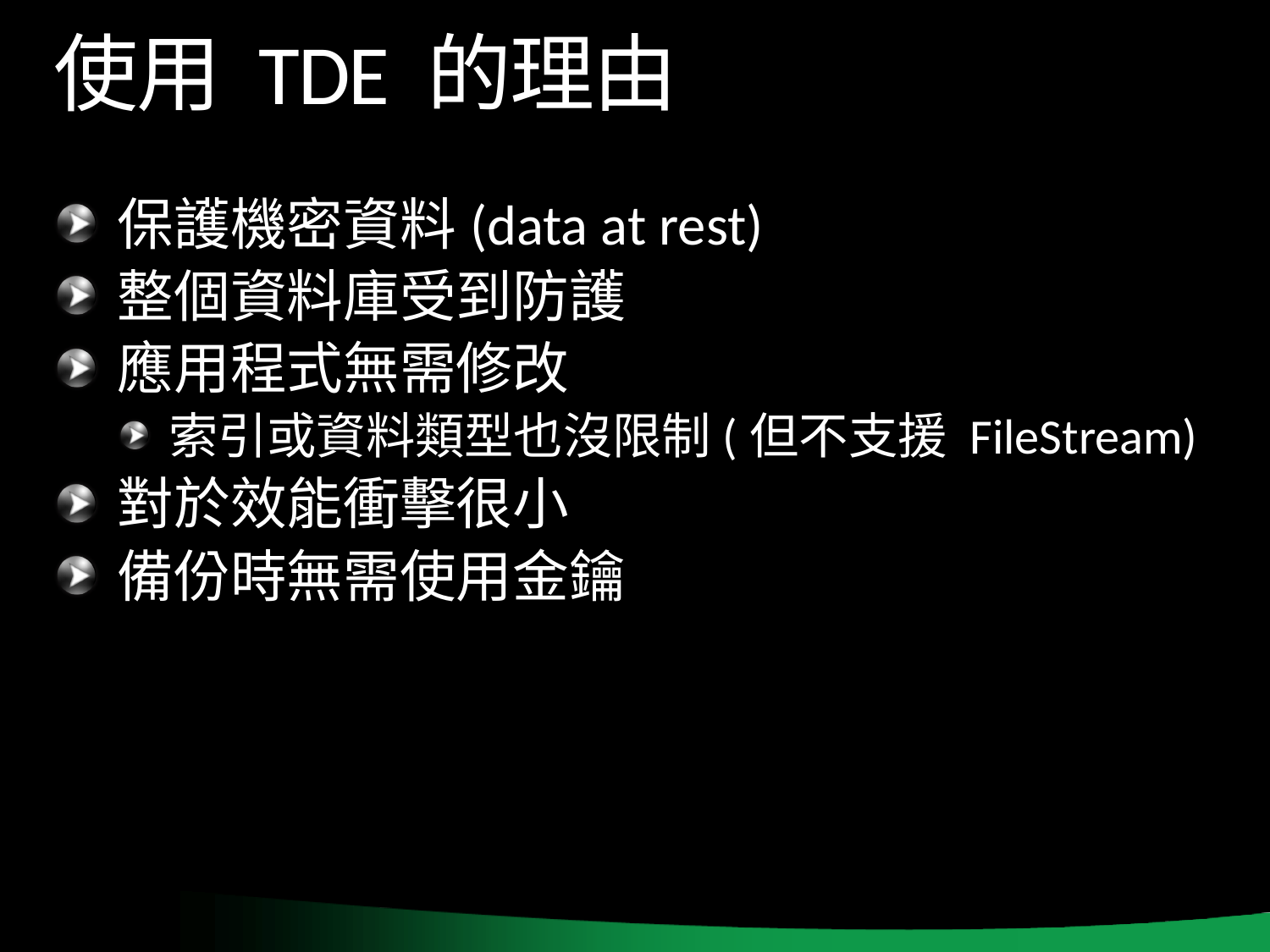

# 使用 TDE 的理由
保護機密資料(data at rest)
整個資料庫受到防護
應用程式無需修改
索引或資料類型也沒限制(但不支援 FileStream)
對於效能衝擊很小
備份時無需使用金鑰